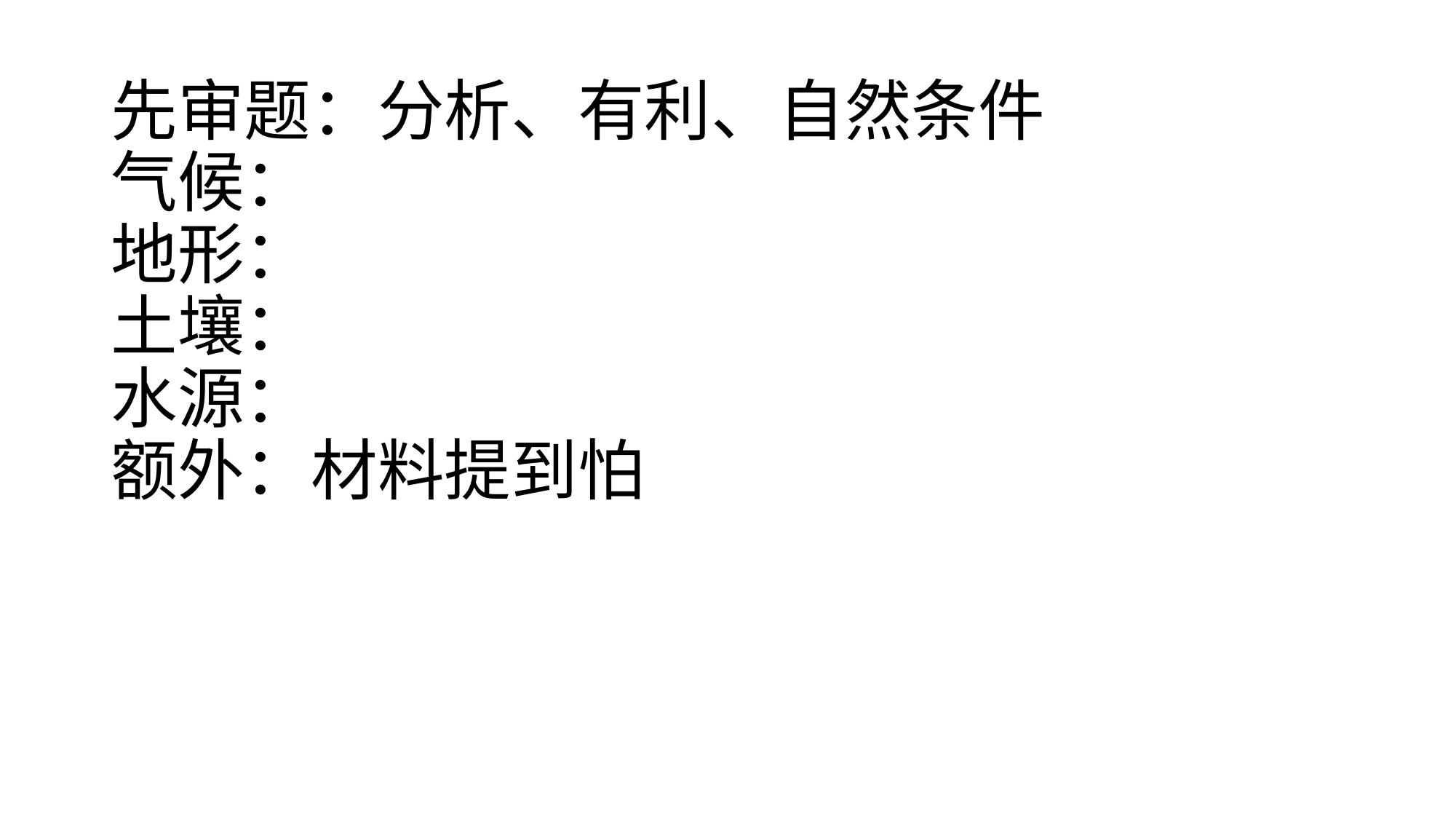

# 先审题：分析、有利、自然条件 气候： 地形： 土壤： 水源： 额外：材料提到怕